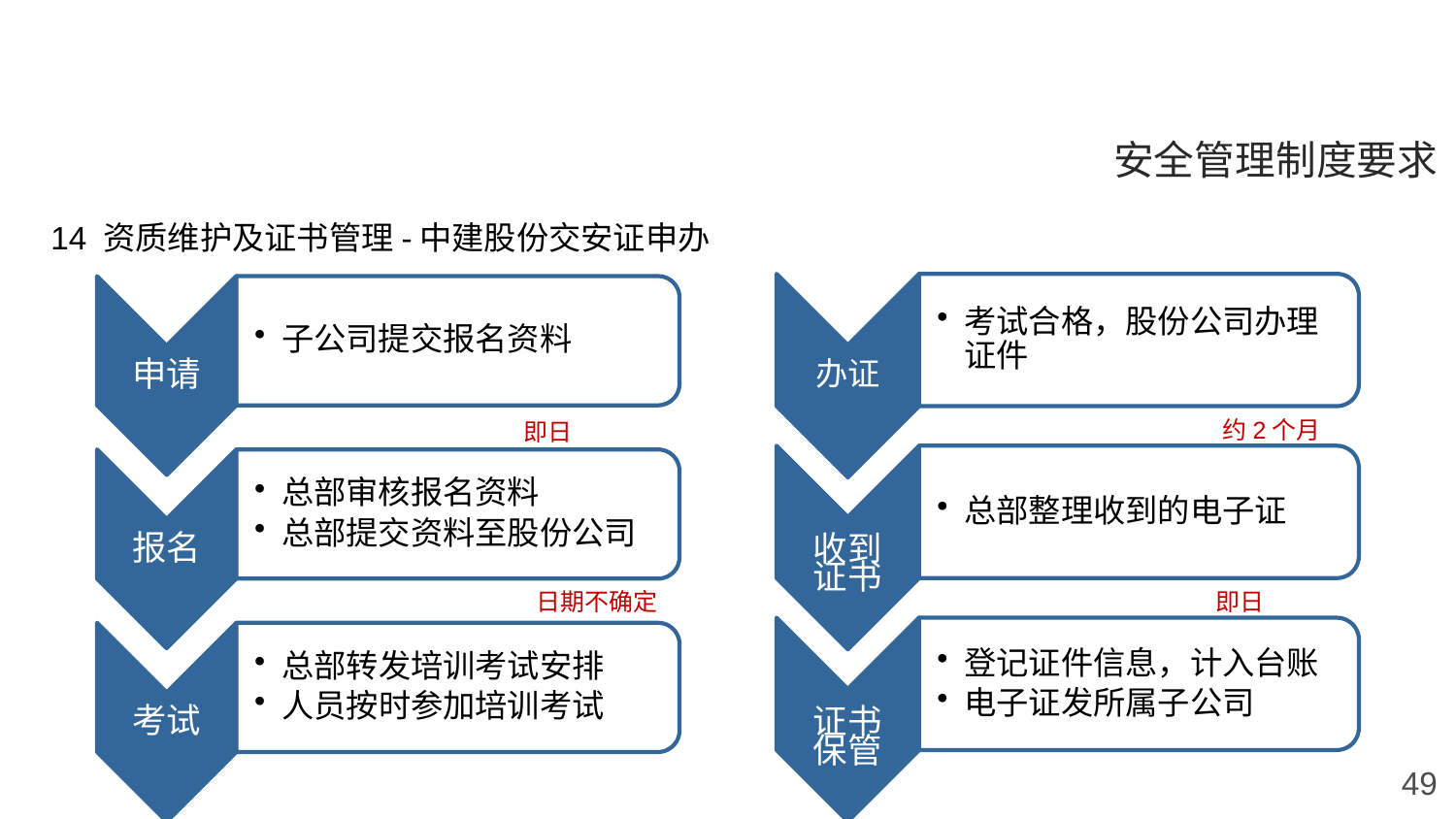

安全管理制度要求
14 资质维护及证书管理-中建股份交安证申办
办证
考试合格，股份公司办理证件

收到
证书
总部整理收到的电子证

证书
保管
登记证件信息，计入台账
电子证发所属子公司
申请
子公司提交报名资料
报名
总部审核报名资料
总部提交资料至股份公司
考试
总部转发培训考试安排
人员按时参加培训考试
约2个月
即日
日期不确定
即日